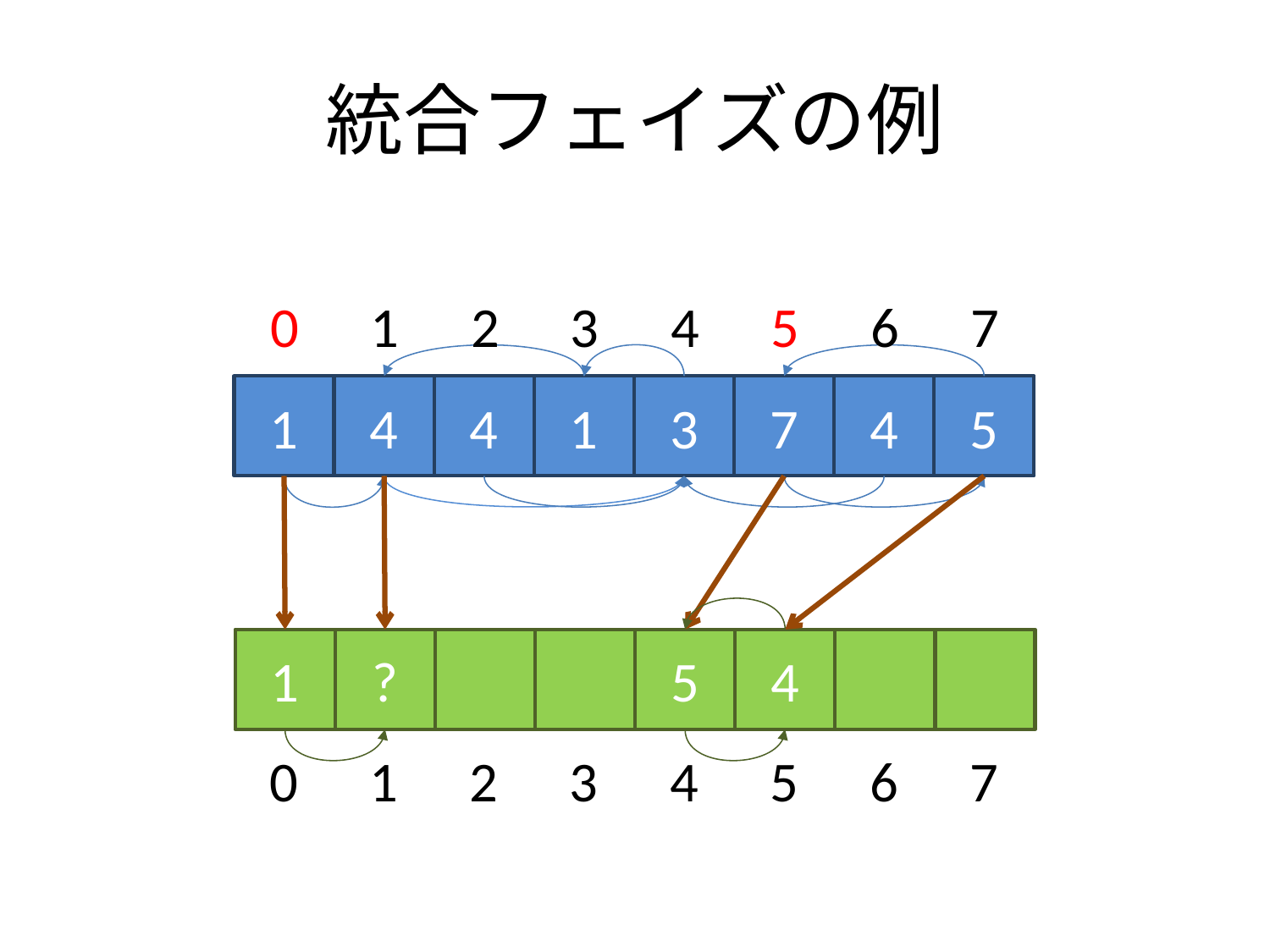

# 統合フェイズの例
0
1
2
3
4
5
6
7
1
4
4
1
3
7
4
5
1
?

5
4

0
1
2
3
4
5
6
7